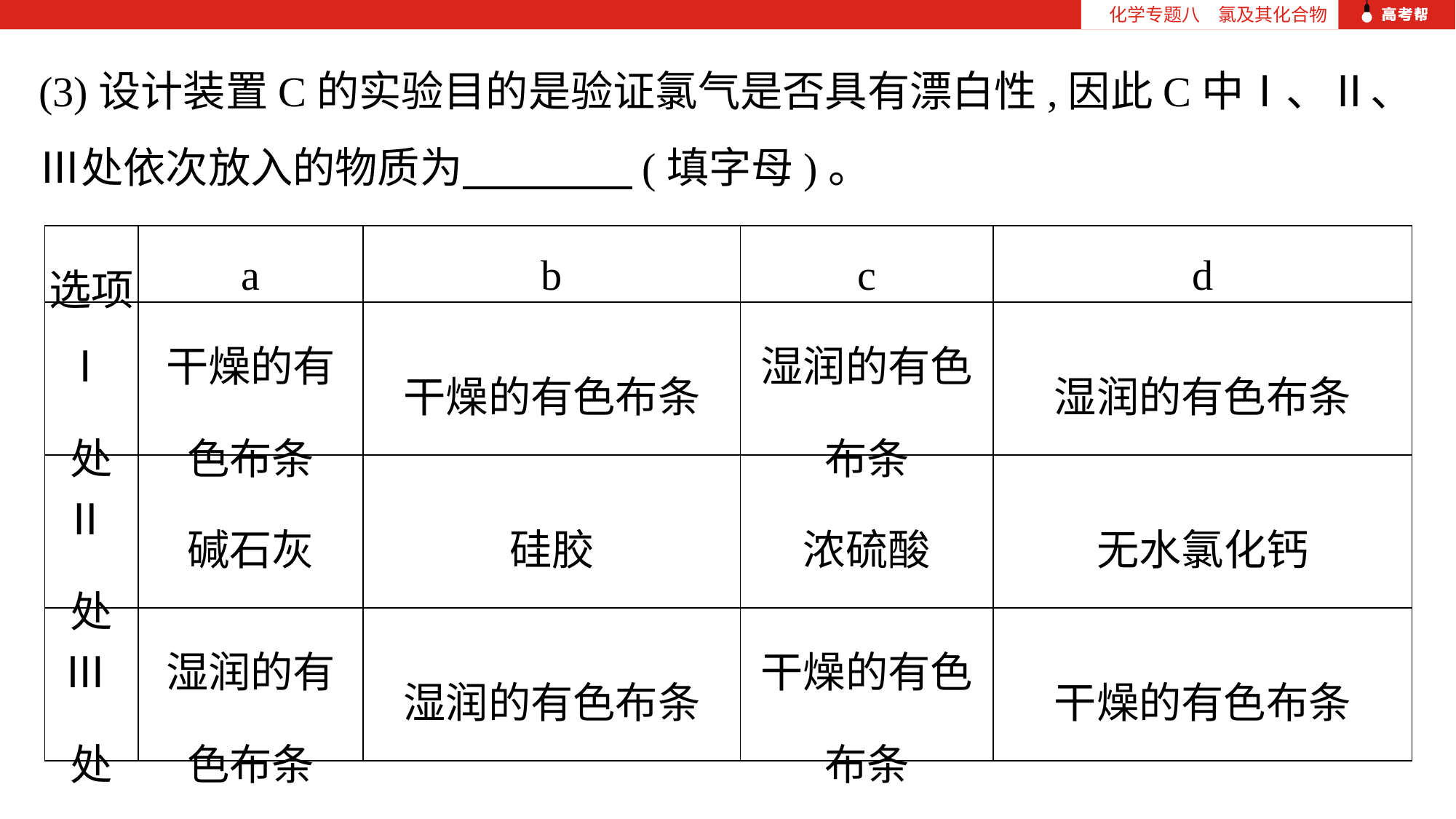

化学专题八　氯及其化合物

(3)设计装置C的实验目的是验证氯气是否具有漂白性,因此C中Ⅰ、Ⅱ、Ⅲ处依次放入的物质为　　　　(填字母)。
| 选项 | a | b | c | d |
| --- | --- | --- | --- | --- |
| Ⅰ处 | 干燥的有色布条 | 干燥的有色布条 | 湿润的有色布条 | 湿润的有色布条 |
| Ⅱ处 | 碱石灰 | 硅胶 | 浓硫酸 | 无水氯化钙 |
| Ⅲ处 | 湿润的有色布条 | 湿润的有色布条 | 干燥的有色布条 | 干燥的有色布条 |